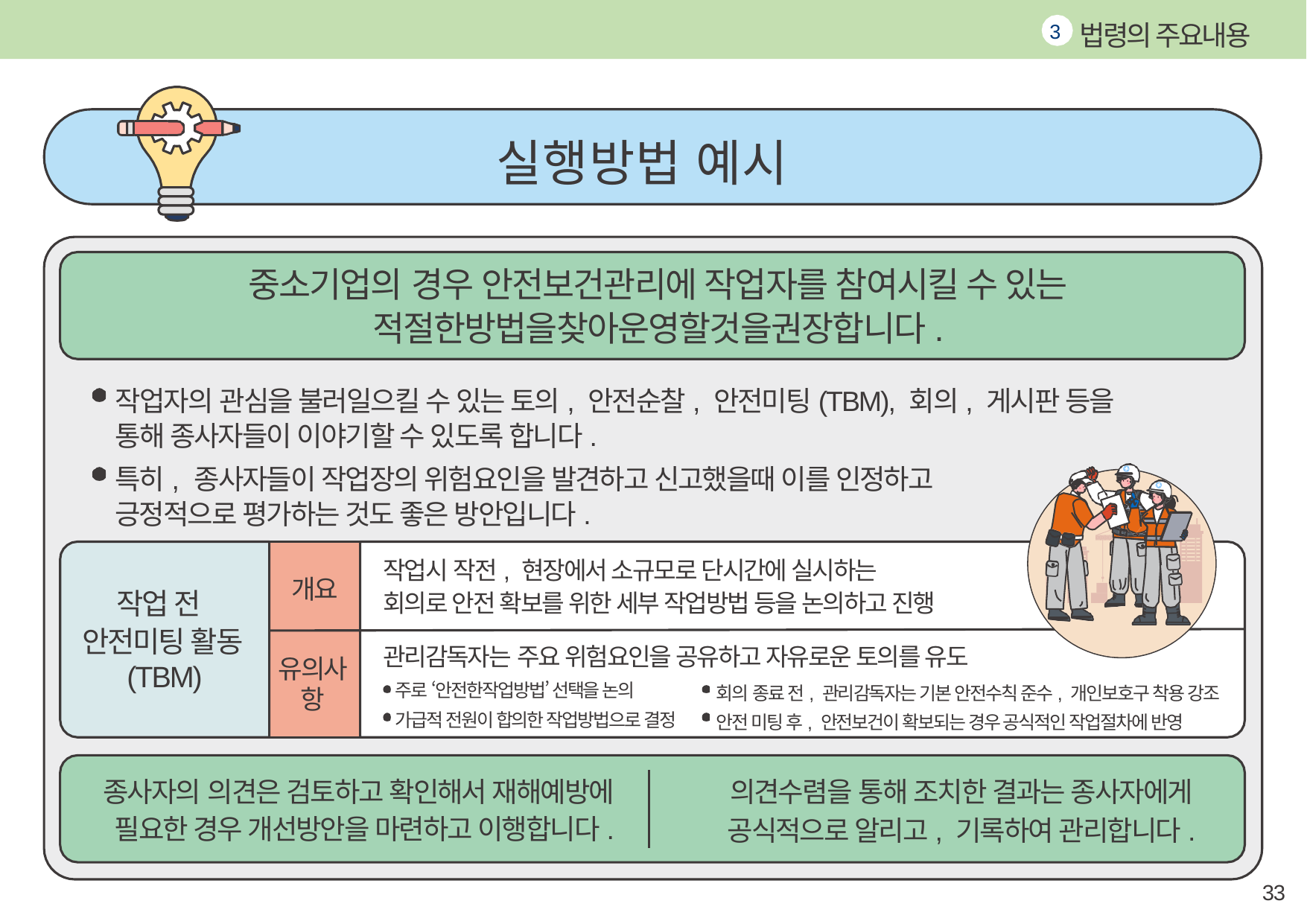

법령의 주요내용
3

실행방법 예시

중소기업의 경우 안전보건관리에 작업자를 참여시킬 수 있는
적절한방법을찾아운영할것을권장합니다.
작업자의 관심을 불러일으킬 수 있는 토의, 안전순찰, 안전미팅(TBM), 회의, 게시판 등을 통해 종사자들이 이야기할 수 있도록 합니다.

특히, 종사자들이 작업장의 위험요인을 발견하고 신고했을때 이를 인정하고 긍정적으로 평가하는 것도 좋은 방안입니다.

개요

작업시 작전, 현장에서 소규모로 단시간에 실시하는
회의로 안전 확보를 위한 세부 작업방법 등을 논의하고 진행
작업 전
안전미팅 활동  (TBM)

유의사항
관리감독자는 주요 위험요인을 공유하고 자유로운 토의를 유도
주로 ‘안전한작업방법’ 선택을 논의
가급적 전원이 합의한 작업방법으로 결정
회의 종료 전, 관리감독자는 기본 안전수칙 준수, 개인보호구 착용 강조
안전 미팅 후, 안전보건이 확보되는 경우 공식적인 작업절차에 반영

종사자의 의견은 검토하고 확인해서 재해예방에 필요한 경우 개선방안을 마련하고 이행합니다.
의견수렴을 통해 조치한 결과는 종사자에게
공식적으로 알리고, 기록하여 관리합니다.

33